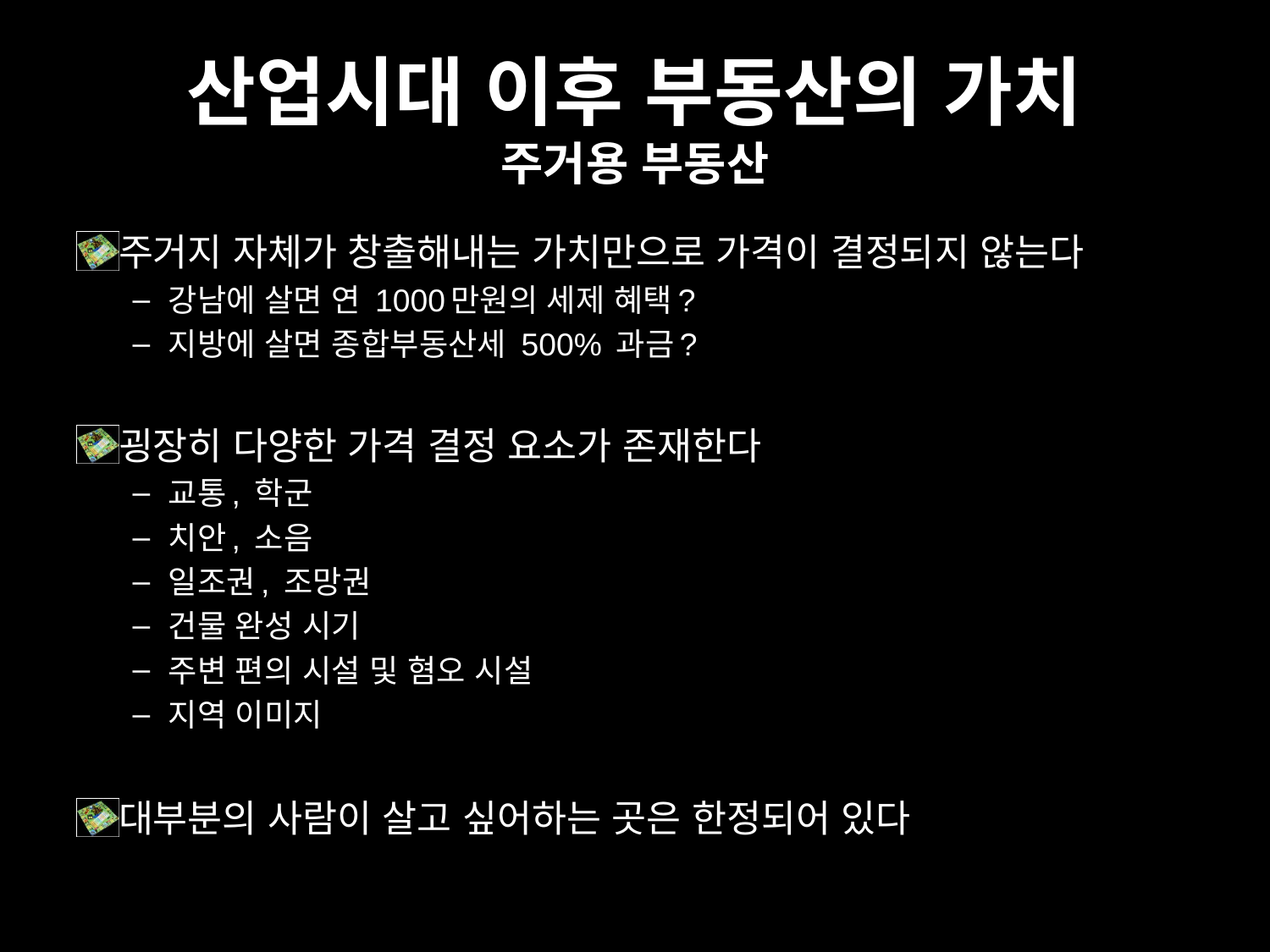

# 산업시대 이후 부동산의 가치 주거용 부동산
주거지 자체가 창출해내는 가치만으로 가격이 결정되지 않는다
강남에 살면 연 1000만원의 세제 혜택?
지방에 살면 종합부동산세 500% 과금?

굉장히 다양한 가격 결정 요소가 존재한다
교통, 학군
치안, 소음
일조권, 조망권
건물 완성 시기
주변 편의 시설 및 혐오 시설
지역 이미지

대부분의 사람이 살고 싶어하는 곳은 한정되어 있다